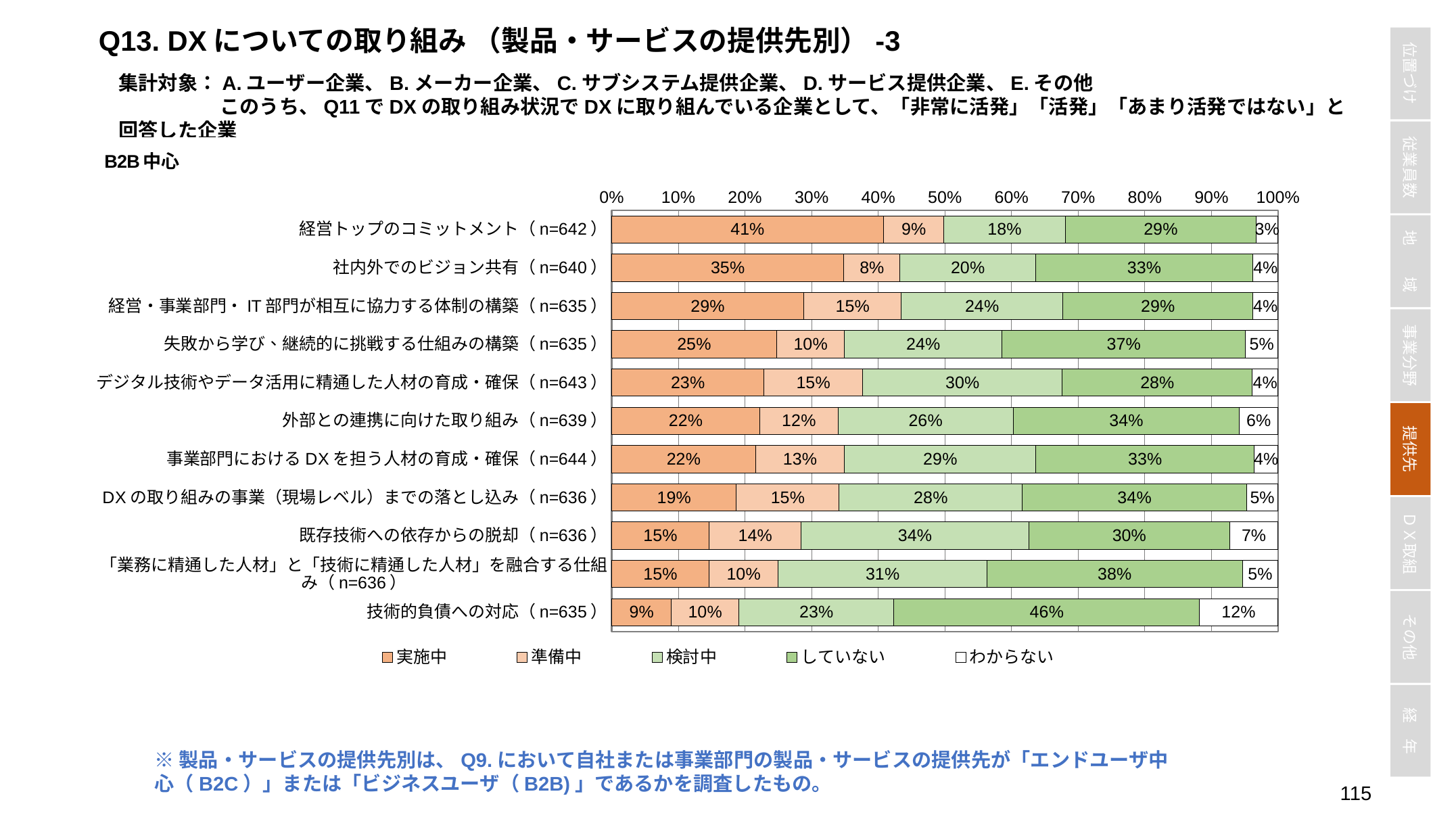

Q13. DXについての取り組み （製品・サービスの提供先別）-3
集計対象：A.ユーザー企業、B.メーカー企業、C.サブシステム提供企業、D.サービス提供企業、E.その他
	このうち、Q11でDXの取り組み状況でDXに取り組んでいる企業として、「非常に活発」「活発」「あまり活発ではない」と回答した企業

### Chart

| Category | 実施中 | 準備中 | 検討中 | していない | わからない |
|---|---|---|---|---|---|
| 経営トップのコミットメント（n=642） | 0.40809968847352024 | 0.09034267912772585 | 0.1822429906542056 | 0.2866043613707165 | 0.03271028037383177 |
| 社内外でのビジョン共有（n=640） | 0.3484375 | 0.084375 | 0.203125 | 0.3265625 | 0.0375 |
| 経営・事業部門・IT部門が相互に協力する体制の構築（n=635） | 0.28818897637795277 | 0.14645669291338584 | 0.24251968503937008 | 0.28503937007874014 | 0.03779527559055118 |
| 失敗から学び、継続的に挑戦する仕組みの構築（n=635） | 0.247244094488189 | 0.10236220472440945 | 0.23622047244094488 | 0.3653543307086614 | 0.048818897637795275 |
| デジタル技術やデータ活用に精通した人材の育成・確保（n=643） | 0.2286158631415241 | 0.14774494556765164 | 0.3001555209953344 | 0.2846034214618974 | 0.038880248833592534 |
| 外部との連携に向けた取り組み（n=639） | 0.2222222222222222 | 0.11737089201877934 | 0.26291079812206575 | 0.3395931142410016 | 0.057902973395931145 |
| 事業部門におけるDXを担う人材の育成・確保（n=644） | 0.21583850931677018 | 0.13354037267080746 | 0.28726708074534163 | 0.327639751552795 | 0.03571428571428571 |
| DXの取り組みの事業（現場レベル）までの落とし込み（n=636） | 0.1871069182389937 | 0.1540880503144654 | 0.2751572327044025 | 0.33647798742138363 | 0.04716981132075472 |
| 既存技術への依存からの脱却（n=636） | 0.14622641509433962 | 0.13836477987421383 | 0.3411949685534591 | 0.3018867924528302 | 0.07232704402515723 |
| 「業務に精通した人材」と「技術に精通した人材」を融合する仕組み（n=636） | 0.14622641509433962 | 0.10377358490566038 | 0.3128930817610063 | 0.3836477987421384 | 0.05345911949685535 |
| 技術的負債への対応（n=635） | 0.08976377952755905 | 0.10078740157480315 | 0.23307086614173228 | 0.4582677165354331 | 0.11811023622047244 |
※製品・サービスの提供先別は、Q9.において自社または事業部門の製品・サービスの提供先が「エンドユーザ中心（B2C）」または「ビジネスユーザ（B2B)」であるかを調査したもの。
115